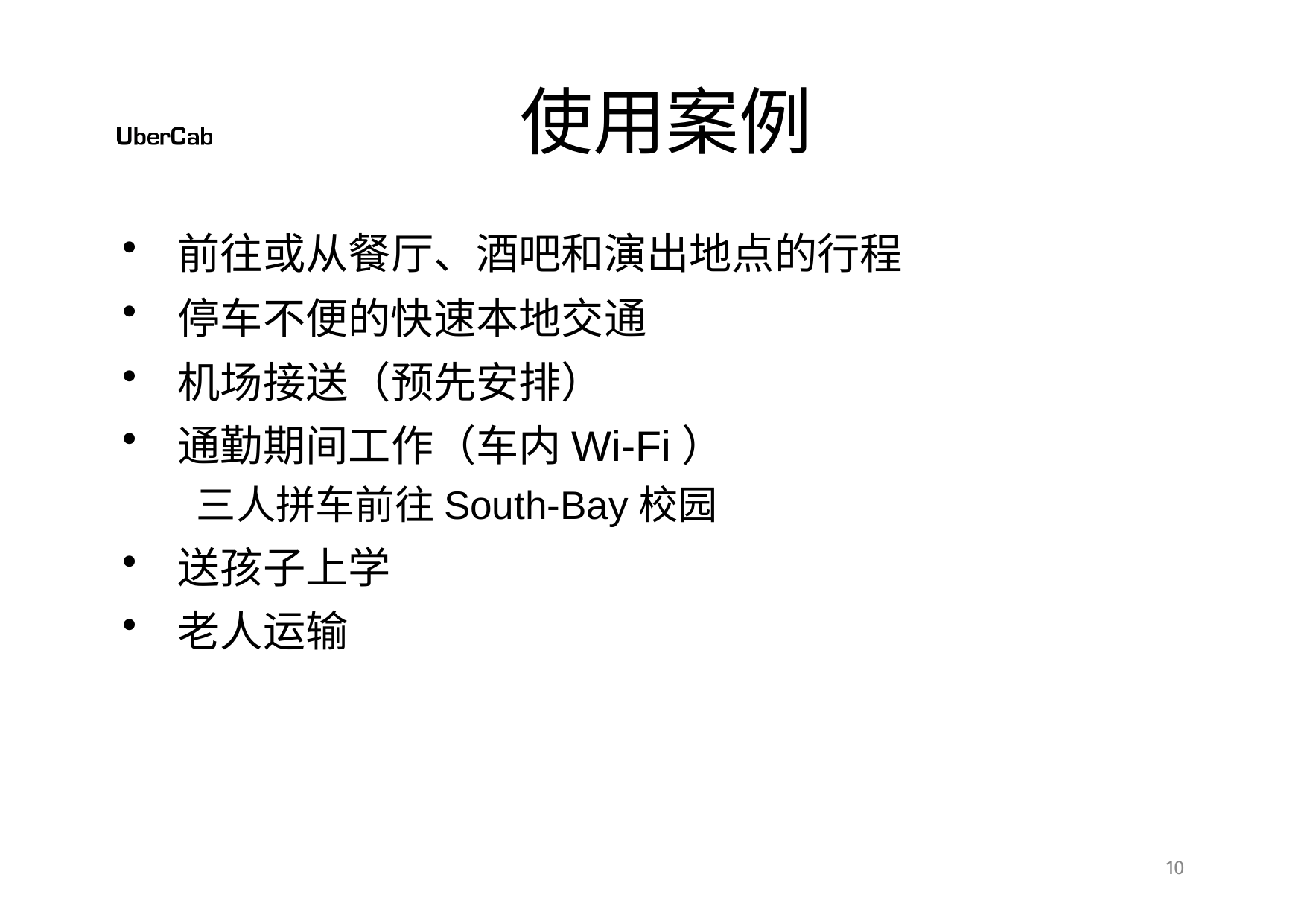

# 使用案例
前往或从餐厅、酒吧和演出地点的行程
停车不便的快速本地交通
机场接送（预先安排）
通勤期间工作（车内Wi‑Fi）
三人拼车前往South‑Bay校园
送孩子上学
老人运输
10